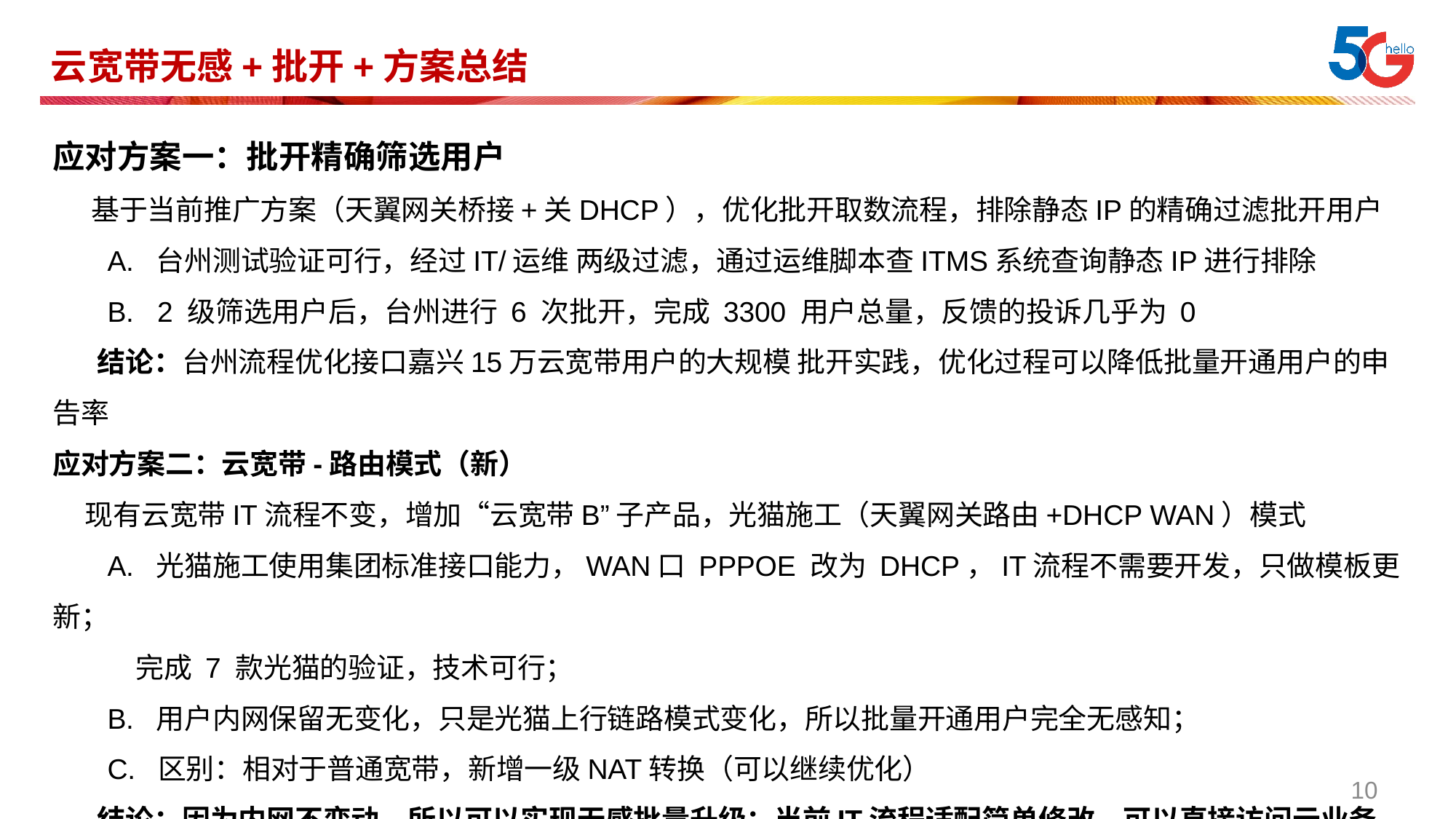

# 云宽带无感+批开+方案总结
应对方案一：批开精确筛选用户
     基于当前推广方案（天翼网关桥接+关DHCP），优化批开取数流程，排除静态IP的精确过滤批开用户
       A.  台州测试验证可行，经过IT/运维 两级过滤，通过运维脚本查ITMS系统查询静态IP进行排除
       B.   2 级筛选用户后，台州进行 6 次批开，完成 3300 用户总量，反馈的投诉几乎为 0
      结论：台州流程优化接口嘉兴15万云宽带用户的大规模 批开实践，优化过程可以降低批量开通用户的申告率
应对方案二：云宽带-路由模式（新）
    现有云宽带IT流程不变，增加“云宽带B”子产品，光猫施工（天翼网关路由+DHCP WAN）模式
       A.  光猫施工使用集团标准接口能力，WAN口 PPPOE 改为 DHCP，IT流程不需要开发，只做模板更新；
            完成 7 款光猫的验证，技术可行；
       B.  用户内网保留无变化，只是光猫上行链路模式变化，所以批量开通用户完全无感知；
       C.  区别：相对于普通宽带，新增一级NAT转换（可以继续优化）
      结论：因为内网不变动，所以可以实现无感批量升级；当前IT流程适配简单修改，可以直接访问云业务